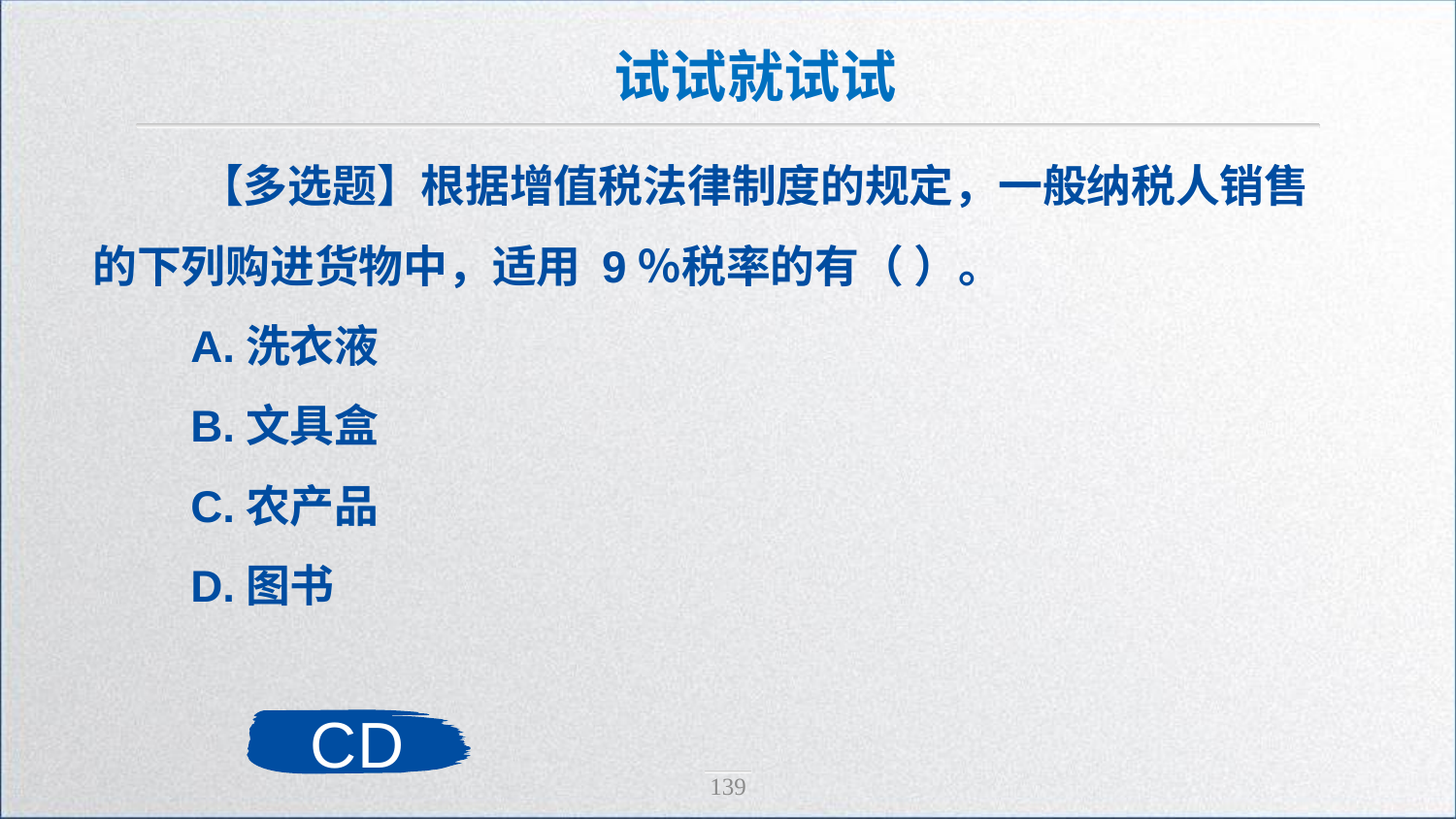

试试就试试
 【多选题】根据增值税法律制度的规定，一般纳税人销售的下列购进货物中，适用 9％税率的有（ ）。
 A.洗衣液
 B.文具盒
 C.农产品
 D.图书
CD

139